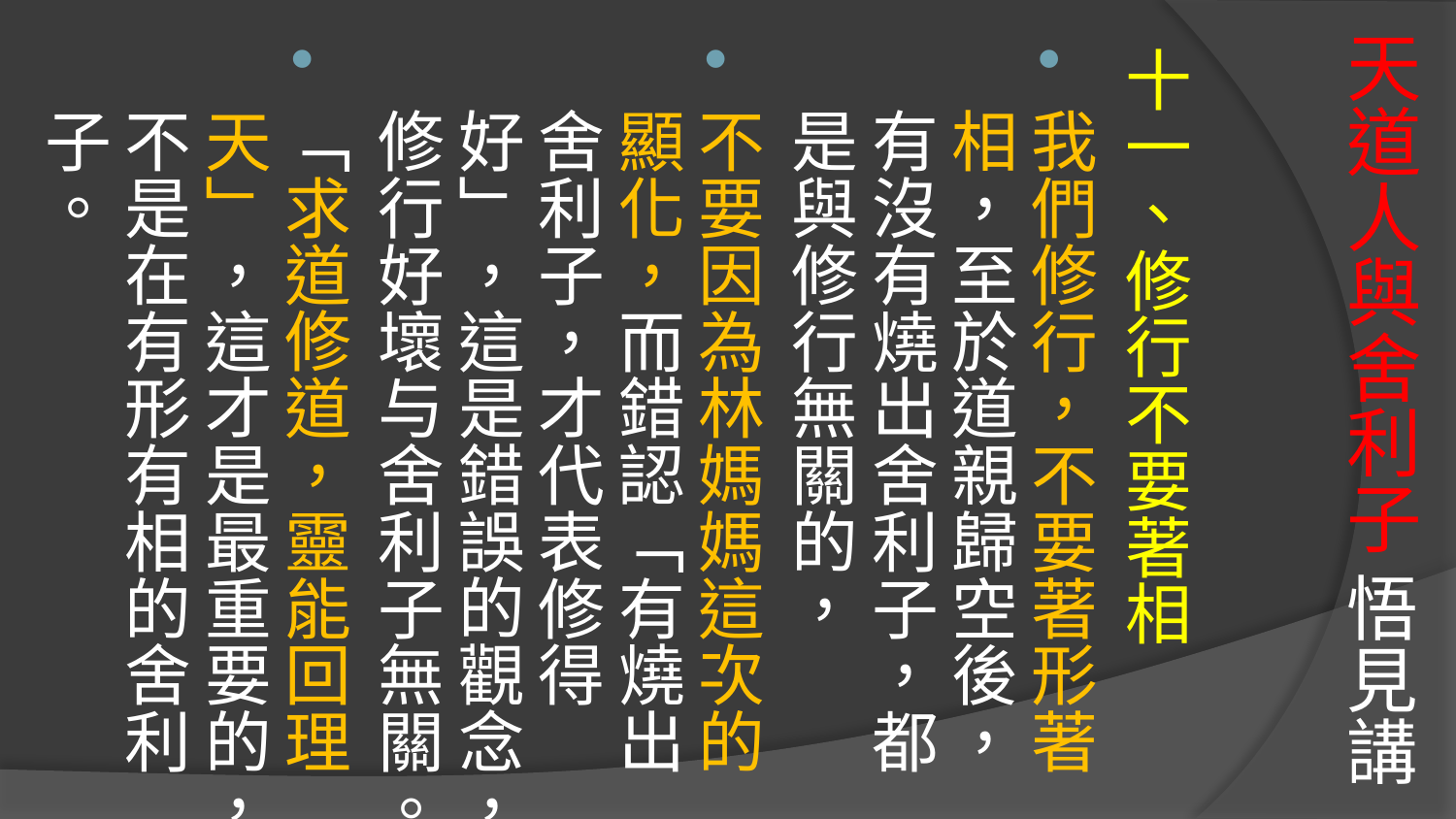

# 天道人與舍利子 悟見講
十一、修行不要著相
我們修行，不要著形著相，至於道親歸空後，有沒有燒出舍利子，都是與修行無關的，
不要因為林媽媽這次的顯化，而錯認「有燒出舍利子，才代表修得好」，這是錯誤的觀念，修行好壞与舍利子無關。
「求道修道，靈能回理天」，這才是最重要的，不是在有形有相的舍利子。